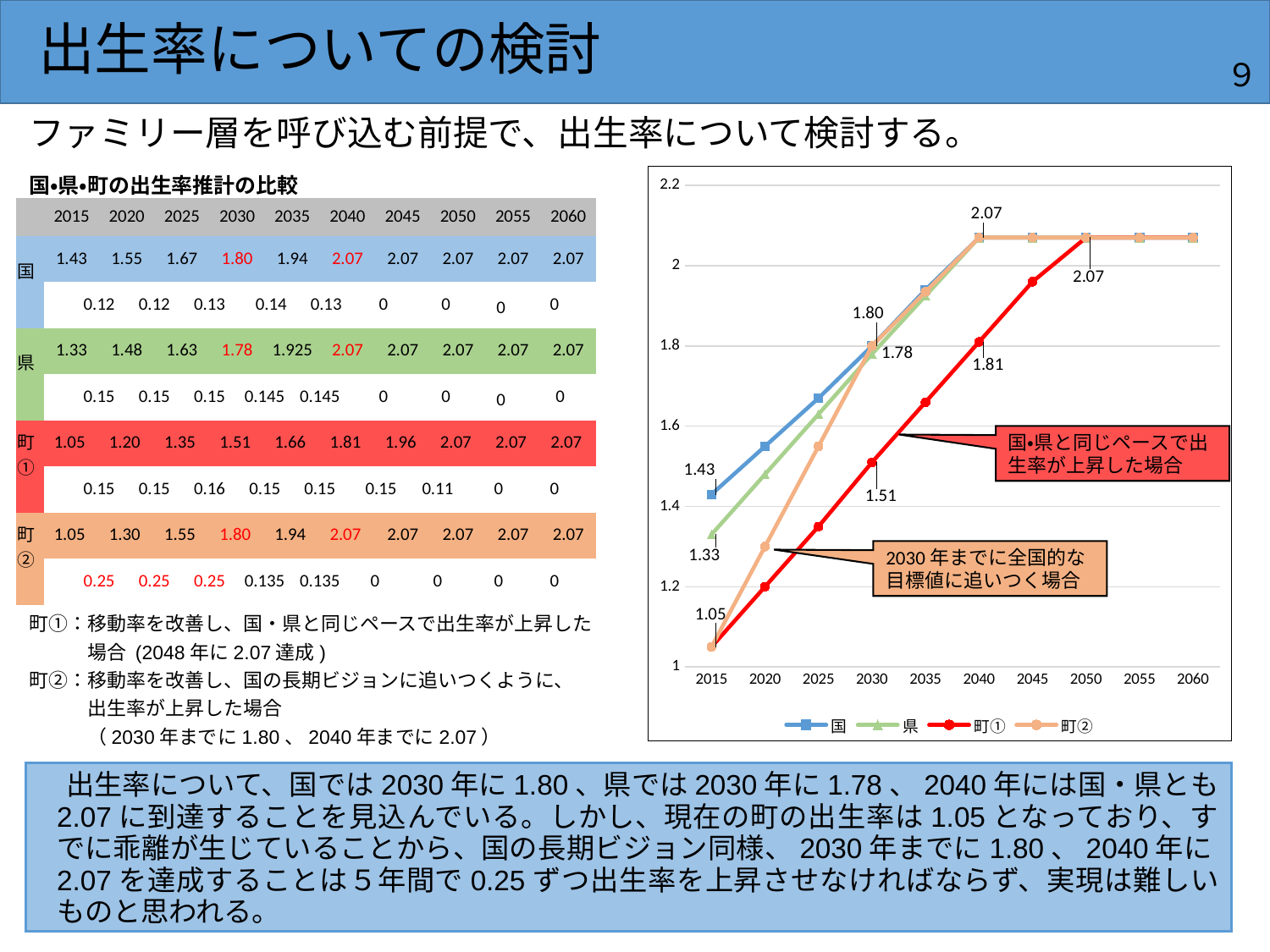

# 出生率についての検討
９
ファミリー層を呼び込む前提で、出生率について検討する。

### Chart

| Category | 国 | 県 | 町① | 町② |
|---|---|---|---|---|
| 2015 | 1.43 | 1.33 | 1.05 | 1.05 |
| 2020 | 1.55 | 1.48 | 1.2 | 1.3 |
| 2025 | 1.6700000000000015 | 1.6300000000000001 | 1.35 | 1.55 |
| 2030 | 1.8 | 1.78 | 1.51 | 1.8 |
| 2035 | 1.9400000000000015 | 1.925 | 1.6600000000000001 | 1.935 |
| 2040 | 2.07 | 2.07 | 1.81 | 2.07 |
| 2045 | 2.07 | 2.07 | 1.9600000000000015 | 2.07 |
| 2050 | 2.07 | 2.07 | 2.07 | 2.07 |
| 2055 | 2.07 | 2.07 | 2.07 | 2.07 |
| 2060 | 2.07 | 2.07 | 2.07 | 2.07 |
国・県・町の出生率推計の比較
|  | 2015 |  | 2020 |  | 2025 |  | 2030 |  | 2035 |  |  | 2040 |  | 2045 |  |  | 2050 |  | 2055 | 2060 |  |  |
| --- | --- | --- | --- | --- | --- | --- | --- | --- | --- | --- | --- | --- | --- | --- | --- | --- | --- | --- | --- | --- | --- | --- |
| 国 | 1.43 |  | 1.55 |  | 1.67 |  | 1.80 |  | 1.94 |  |  | 2.07 |  | 2.07 |  |  | 2.07 |  | 2.07 | 2.07 |  |  |
|  |  | 0.12 |  | 0.12 |  | 0.13 |  | 0.14 |  |  | 0.13 |  | 0 |  |  | 0 |  | 0 |  | 0 |  |  |
| 県 | 1.33 |  | 1.48 |  | 1.63 |  | 1.78 |  | 1.925 |  |  | 2.07 |  | 2.07 |  |  | 2.07 |  | 2.07 | 2.07 |  |  |
|  |  | 0.15 |  | 0.15 |  | 0.15 |  | 0.145 |  | 0.145 |  |  | 0 |  |  | 0 |  | 0 |  | 0 |  |  |
| 町① | 1.05 |  | 1.20 |  | 1.35 |  | 1.51 |  | 1.66 |  |  | 1.81 |  | 1.96 |  |  | 2.07 |  | 2.07 | 2.07 |  |  |
|  |  | 0.15 |  | 0.15 |  | 0.16 |  | 0.15 |  | 0.15 |  |  | 0.15 |  | 0.11 |  |  | 0 |  | 0 |  |  |
| 町② | 1.05 |  | 1.30 |  | 1.55 |  | 1.80 |  | 1.94 |  |  | 2.07 |  | 2.07 |  |  | 2.07 |  | 2.07 | 2.07 |  |  |
|  |  | 0.25 |  | 0.25 |  | 0.25 |  | 0.135 |  | 0.135 |  |  | 0 |  | 0 |  |  | 0 |  | 0 |  |  |
国・県と同じペースで出生率が上昇した場合
2030年までに全国的な目標値に追いつく場合
町①：移動率を改善し、国・県と同じペースで出生率が上昇した
　　　場合 (2048年に2.07達成)
町②：移動率を改善し、国の長期ビジョンに追いつくように、
　　　出生率が上昇した場合
　　　（2030年までに1.80、2040年までに2.07）
　出生率について、国では2030年に1.80、県では2030年に1.78、2040年には国・県とも 2.07に到達することを見込んでいる。しかし、現在の町の出生率は1.05となっており、すでに乖離が生じていることから、国の長期ビジョン同様、2030年までに1.80、2040年に2.07を達成することは５年間で0.25ずつ出生率を上昇させなければならず、実現は難しいものと思われる。